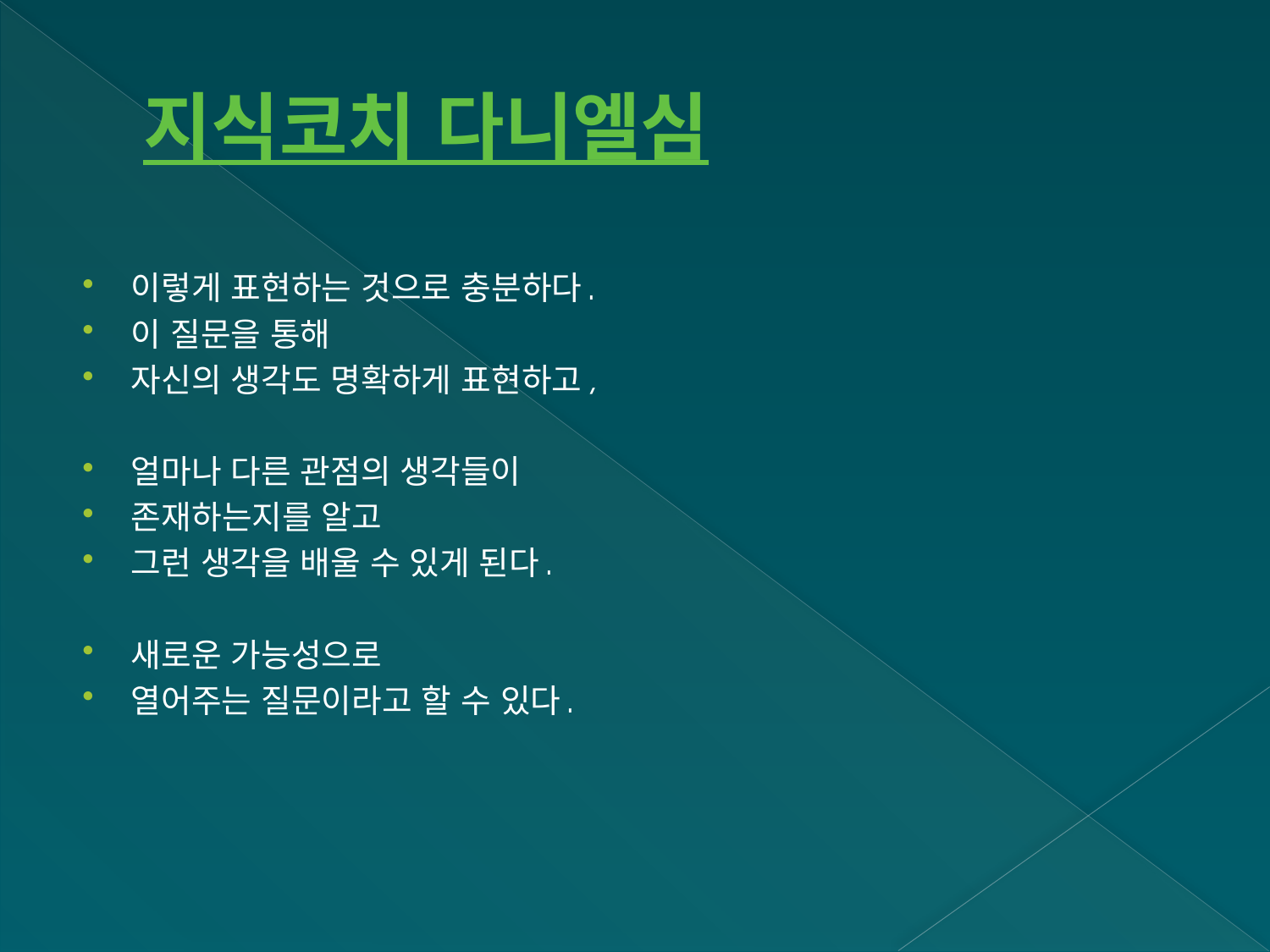

# 지식코치 다니엘심
이렇게 표현하는 것으로 충분하다.
이 질문을 통해
자신의 생각도 명확하게 표현하고,

얼마나 다른 관점의 생각들이
존재하는지를 알고
그런 생각을 배울 수 있게 된다.

새로운 가능성으로
열어주는 질문이라고 할 수 있다.